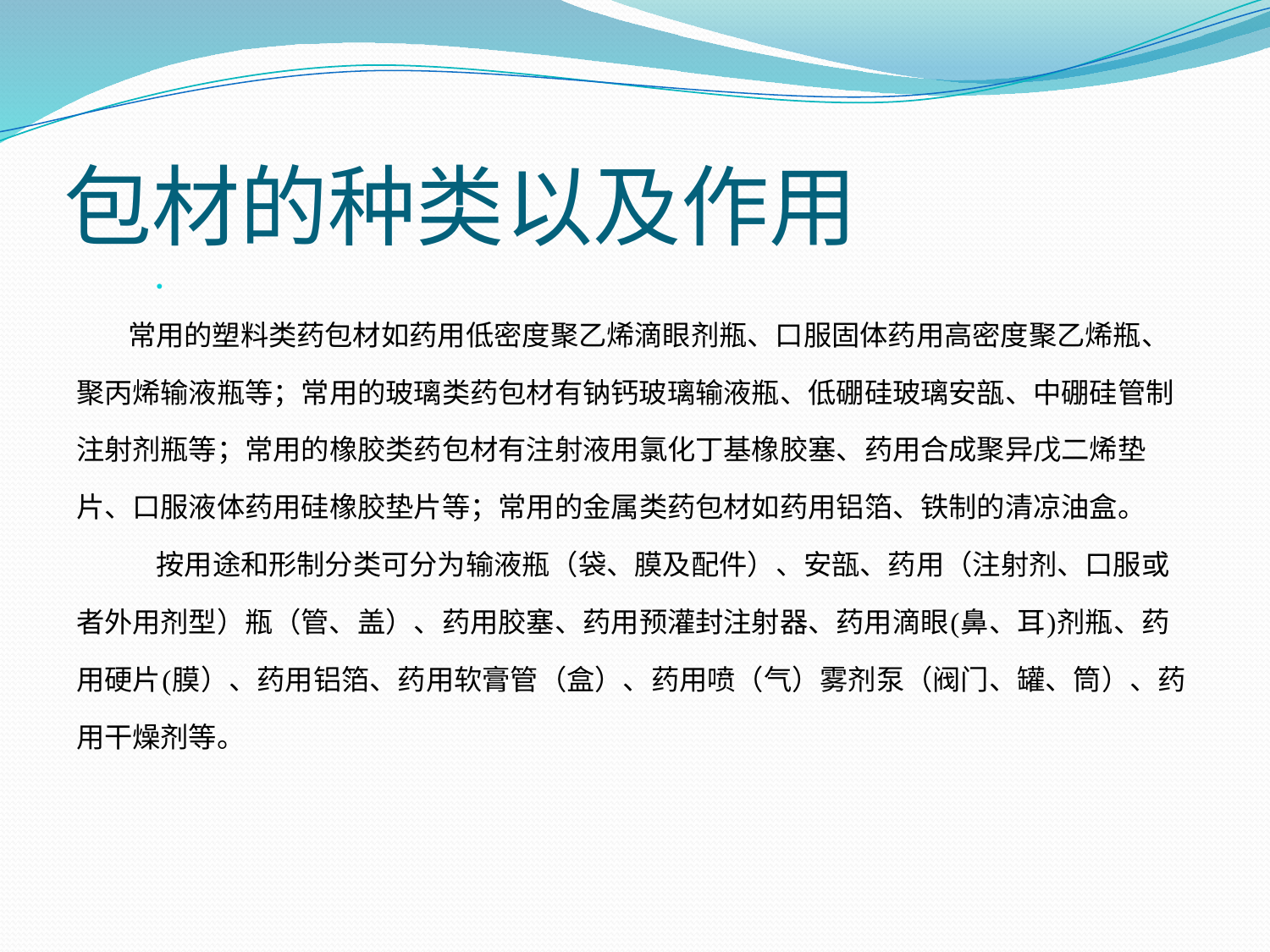

包材的种类以及作用
          常用的塑料类药包材如药用低密度聚乙烯滴眼剂瓶、口服固体药用高密度聚乙烯瓶、聚丙烯输液瓶等；常用的玻璃类药包材有钠钙玻璃输液瓶、低硼硅玻璃安瓿、中硼硅管制注射剂瓶等；常用的橡胶类药包材有注射液用氯化丁基橡胶塞、药用合成聚异戊二烯垫片、口服液体药用硅橡胶垫片等；常用的金属类药包材如药用铝箔、铁制的清凉油盒。
按用途和形制分类可分为输液瓶（袋、膜及配件）、安瓿、药用（注射剂、口服或者外用剂型）瓶（管、盖）、药用胶塞、药用预灌封注射器、药用滴眼(鼻、耳)剂瓶、药用硬片(膜）、药用铝箔、药用软膏管（盒）、药用喷（气）雾剂泵（阀门、罐、筒）、药用干燥剂等。